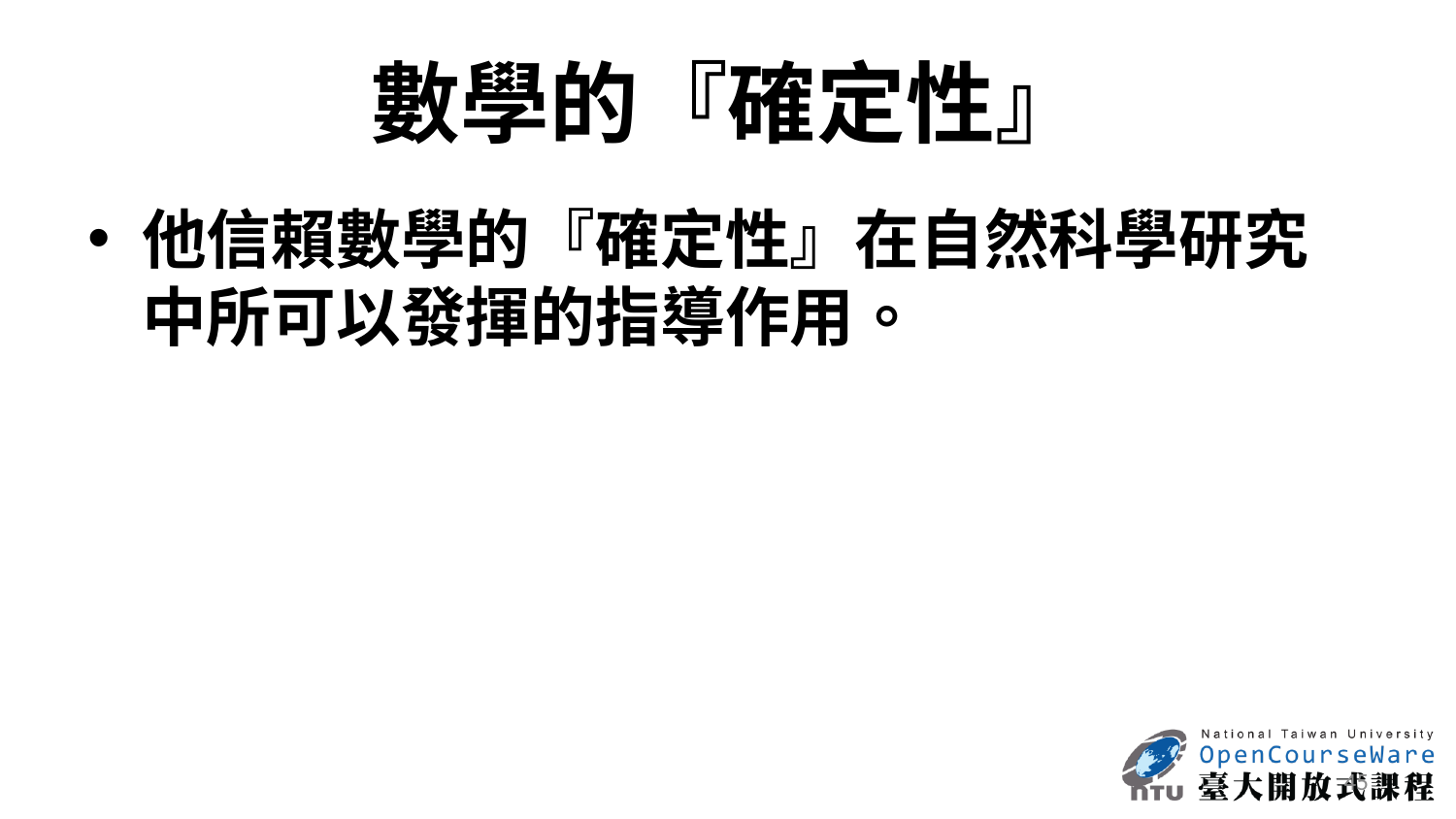

# 數學的『確定性』
他信賴數學的『確定性』在自然科學研究中所可以發揮的指導作用。
45